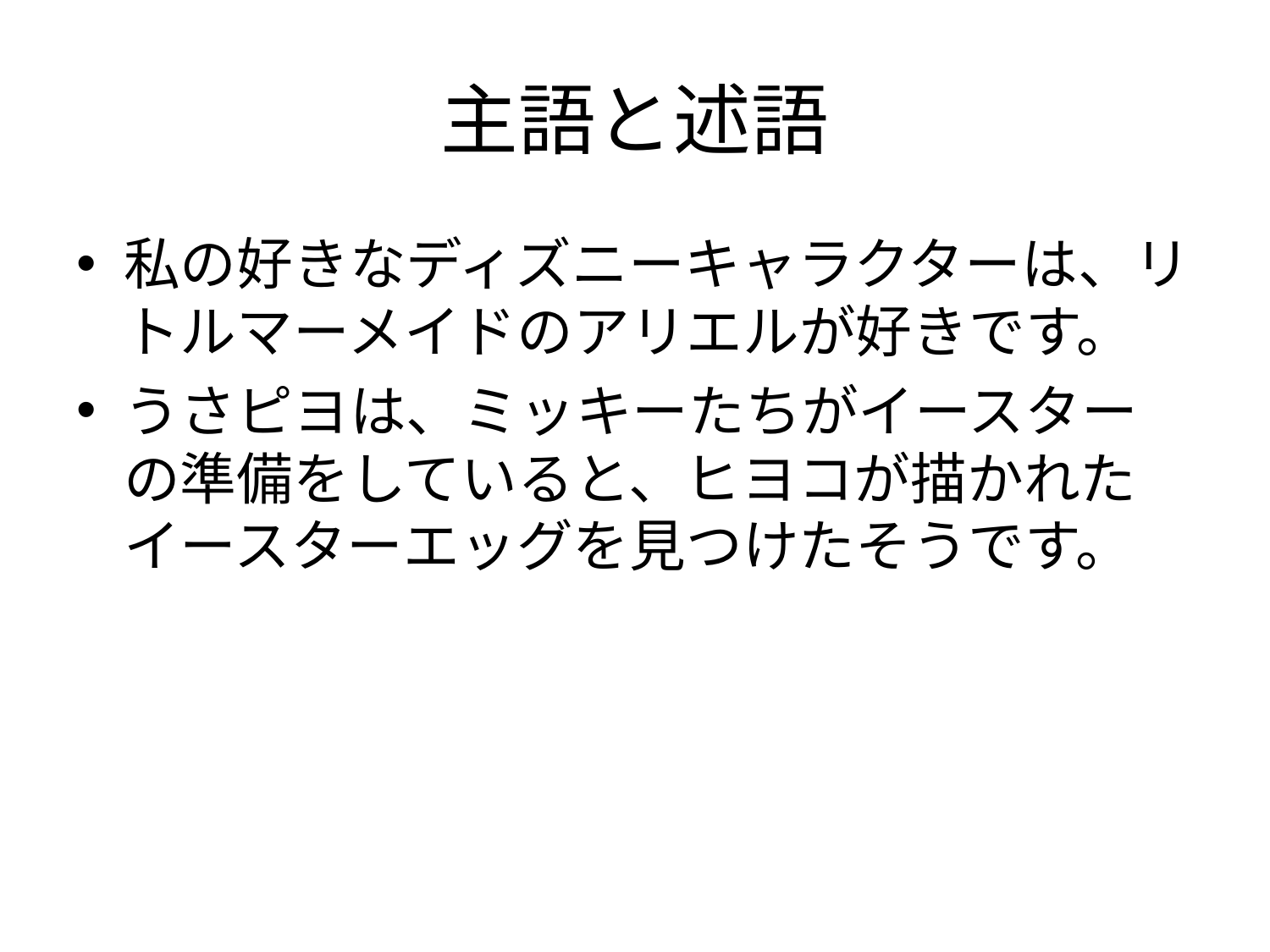

# 主語と述語
私の好きなディズニーキャラクターは、リトルマーメイドのアリエルが好きです。
うさピヨは、ミッキーたちがイースターの準備をしていると、ヒヨコが描かれたイースターエッグを見つけたそうです。